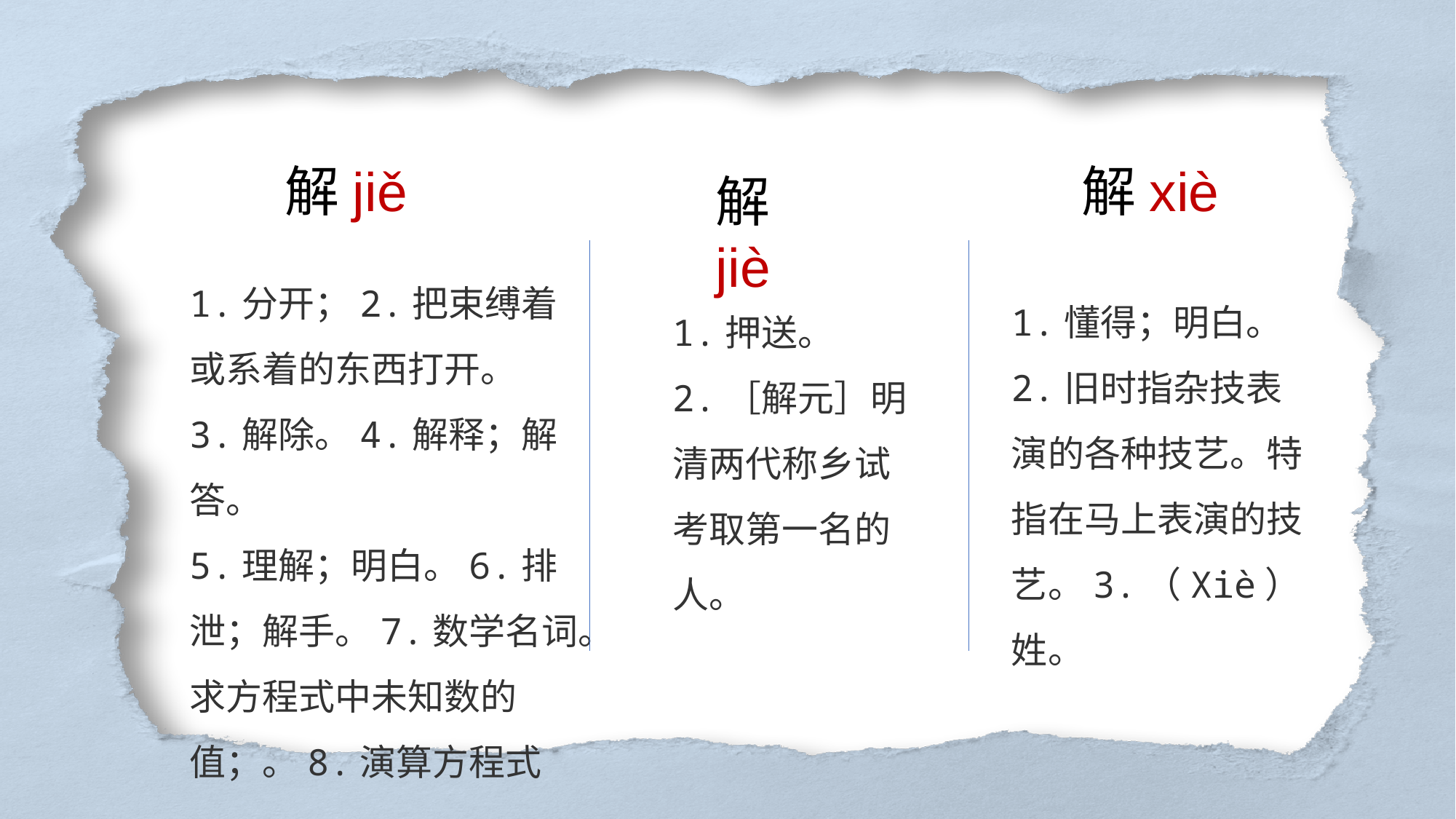

解xiè
解jiě
解jiè

1.懂得；明白。
2.旧时指杂技表演的各种技艺。特指在马上表演的技艺。3.（Xiè）姓。

1.押送。
2.［解元］明清两代称乡试考取第一名的人。
1.分开；2.把束缚着或系着的东西打开。
3.解除。4.解释；解答。
5.理解；明白。6.排泄；解手。7.数学名词。求方程式中未知数的值；。8.演算方程式